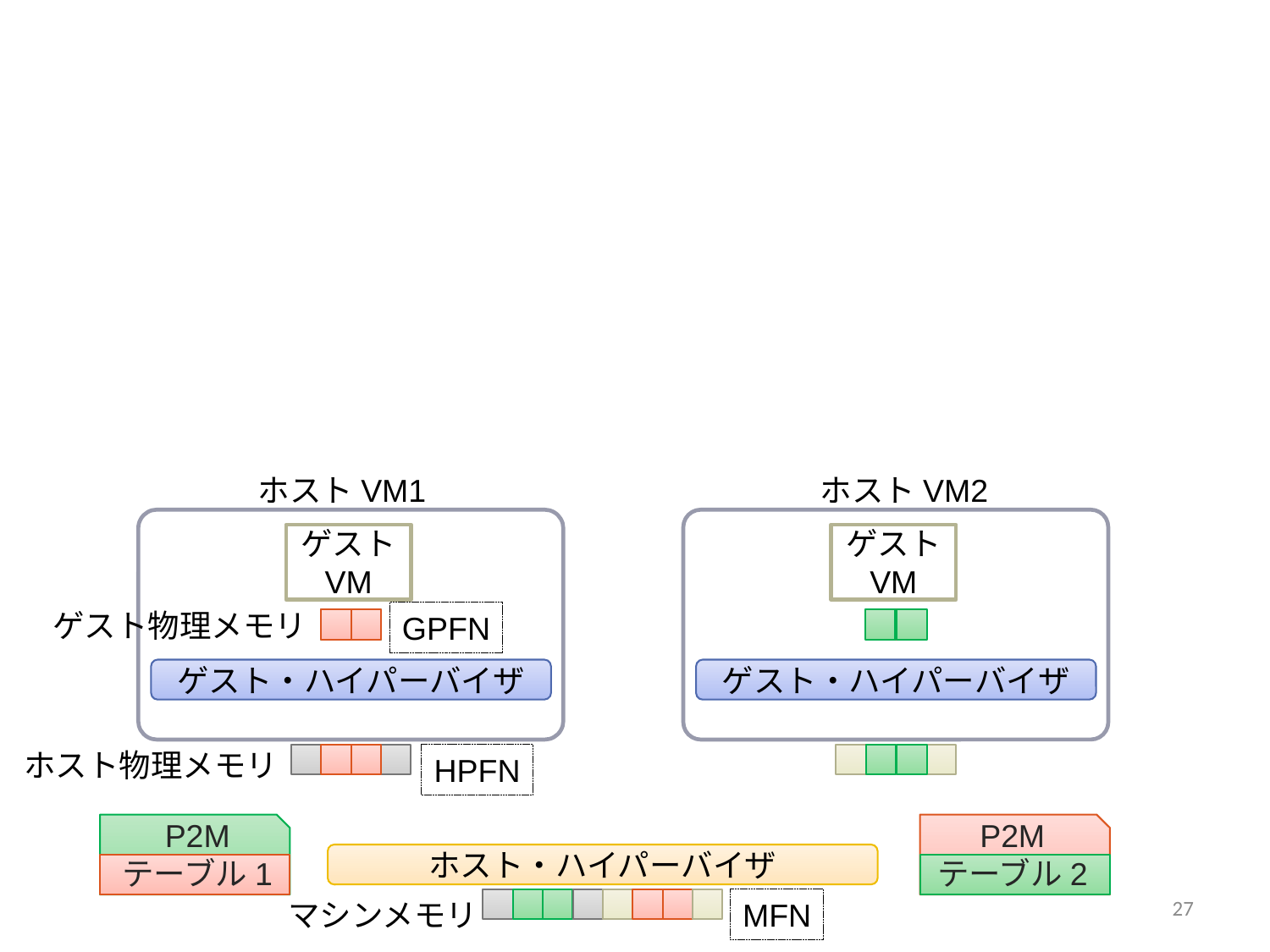

ホストVM1
ホストVM2

ゲスト
VM
ゲスト
VM
ゲスト物理メモリ
GPFN

ゲスト・ハイパーバイザ
ゲスト・ハイパーバイザ
ホスト物理メモリ

HPFN
P2M
テーブル1
P2M
テーブル2

ホスト・ハイパーバイザ

27
マシンメモリ

MFN